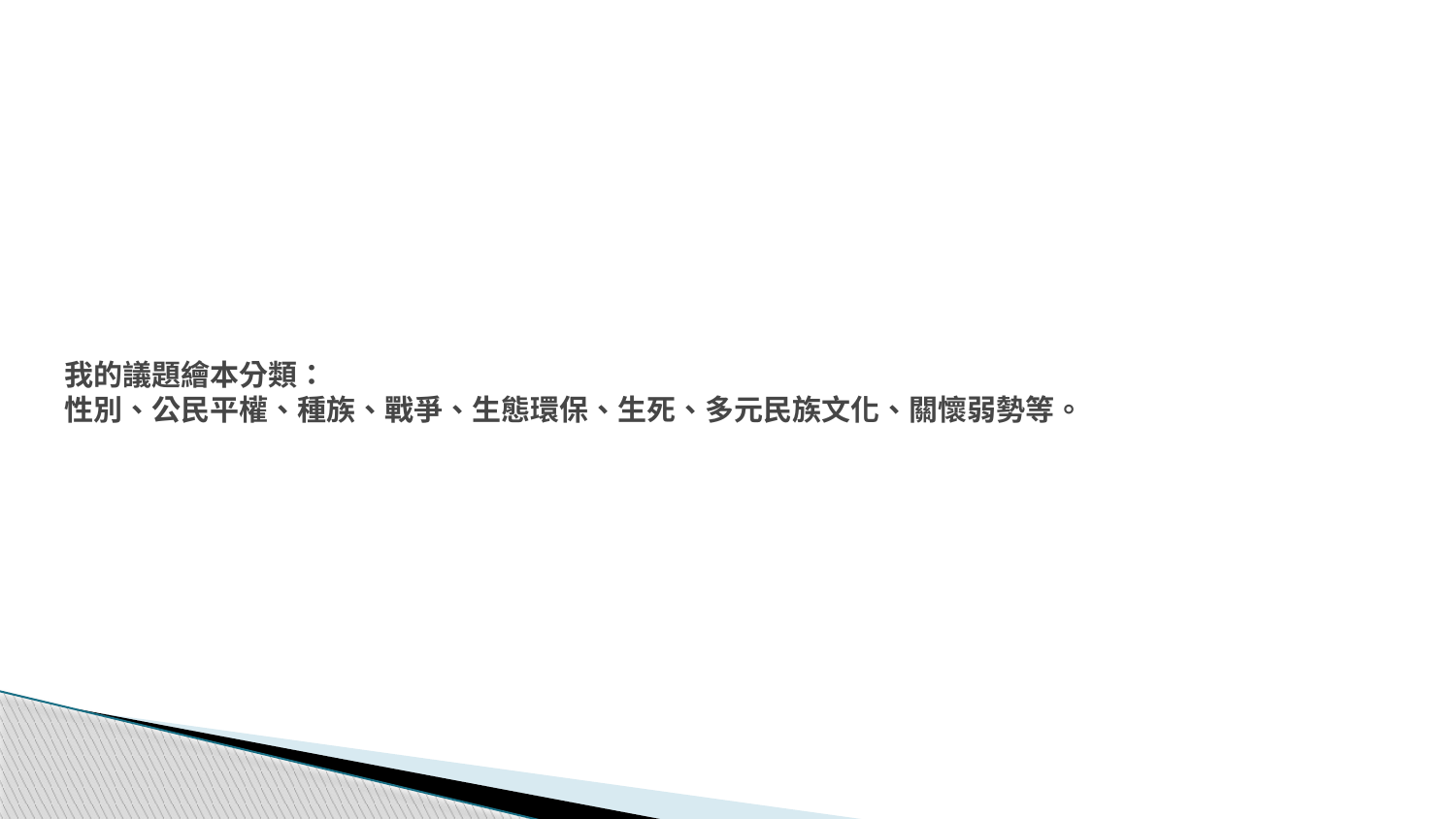

# 我的議題繪本分類： 性別、公民平權、種族、戰爭、生態環保、生死、多元民族文化、關懷弱勢等。